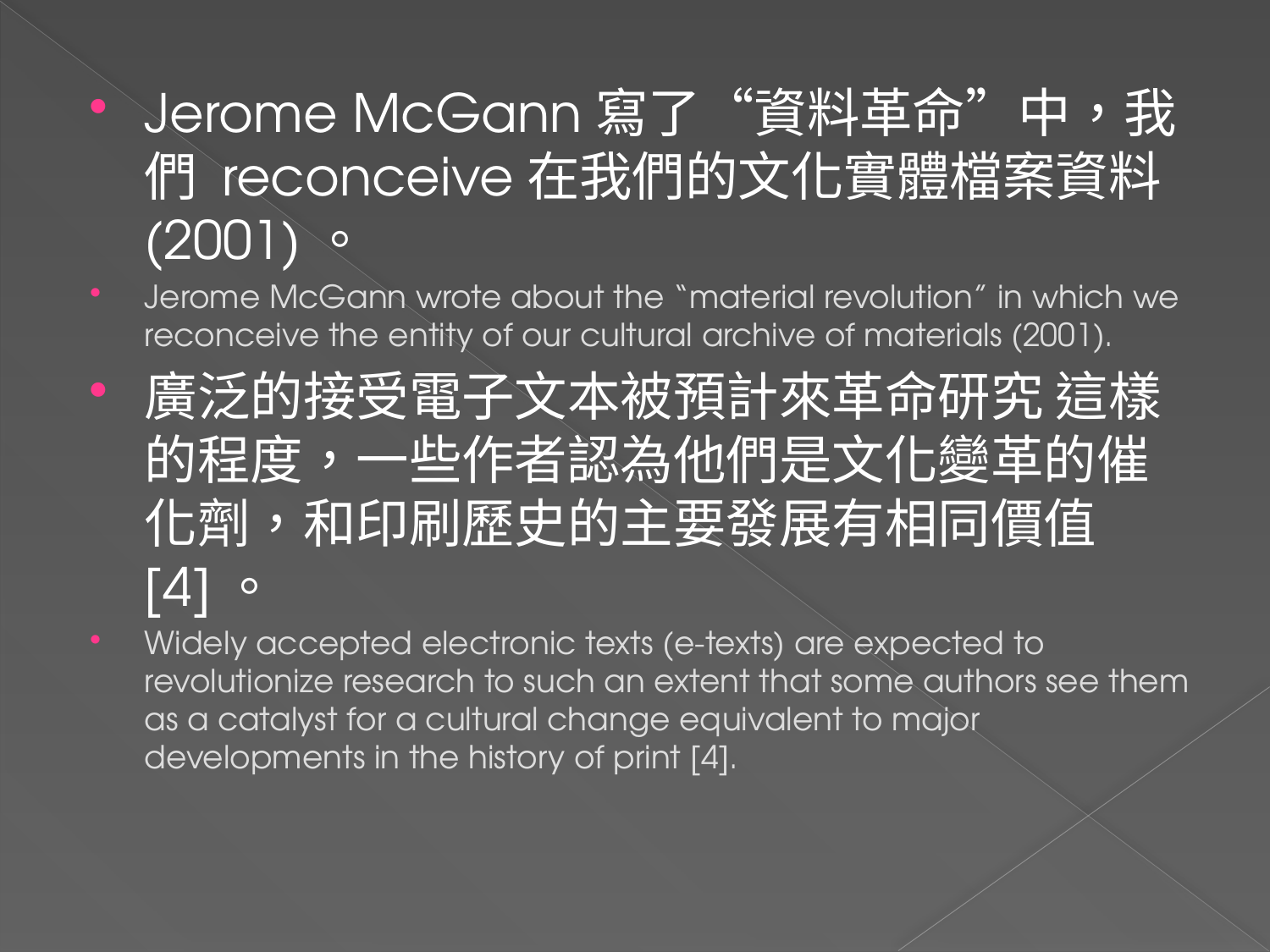

Jerome McGann寫了“資料革命”中，我們 reconceive在我們的文化實體檔案資料(2001)。
Jerome McGann wrote about the “material revolution” in which we reconceive the entity of our cultural archive of materials (2001).
廣泛的接受電子文本被預計來革命研究 這樣的程度，一些作者認為他們是文化變革的催化劑，和印刷歷史的主要發展有相同價值[4]。
Widely accepted electronic texts (e-texts) are expected to revolutionize research to such an extent that some authors see them as a catalyst for a cultural change equivalent to major developments in the history of print [4].